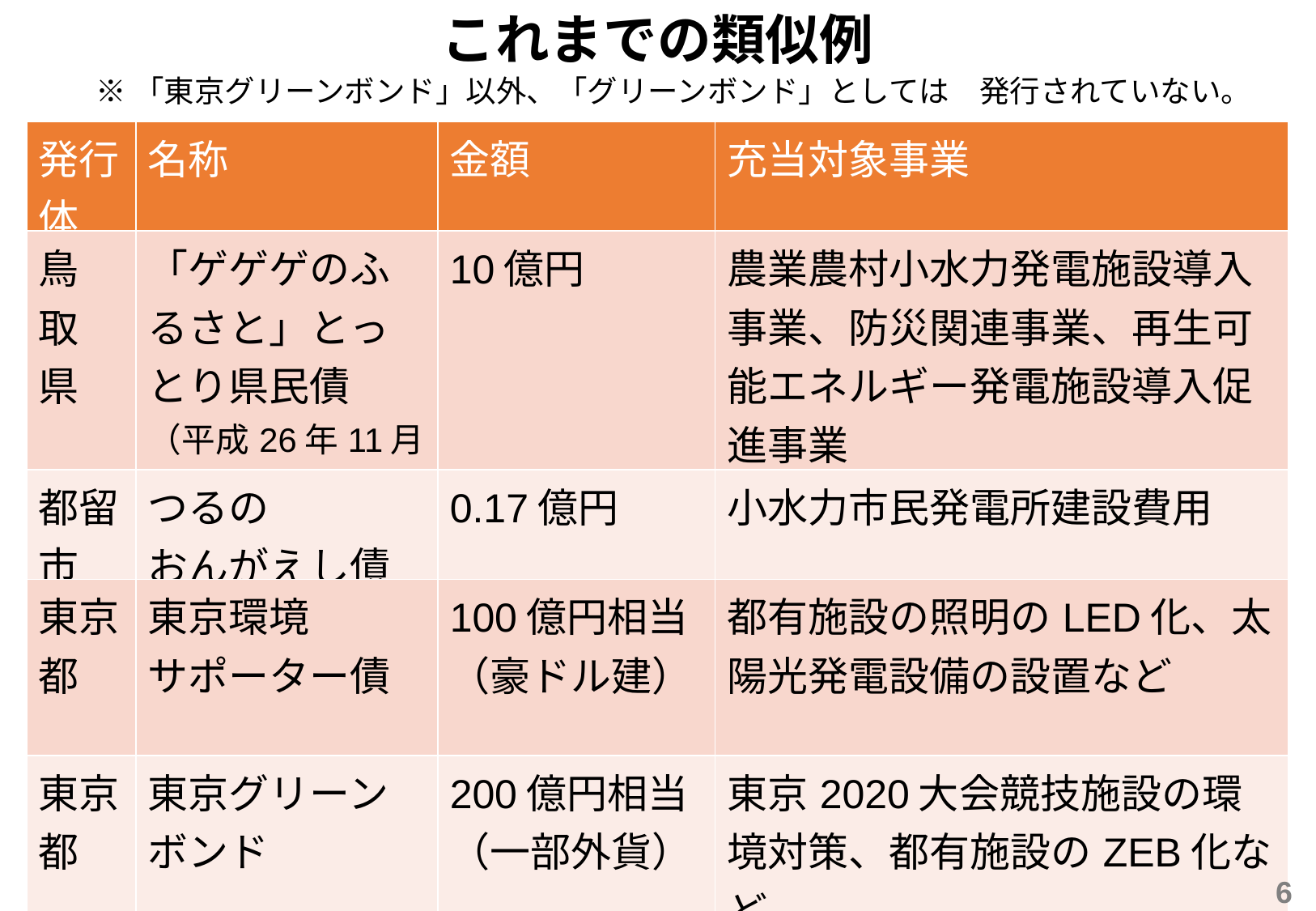

これまでの類似例

※「東京グリーンボンド」以外、「グリーンボンド」としては　発行されていない。
| 発行体 | 名称 | 金額 | 充当対象事業 |
| --- | --- | --- | --- |
| 鳥 取 県 | 「ゲゲゲのふるさと」とっとり県民債 （平成26年11月14日発行分） | 10億円 | 農業農村小水力発電施設導入事業、防災関連事業、再生可能エネルギー発電施設導入促進事業 |
| 都留市 | つるの おんがえし債 | 0.17億円 | 小水力市民発電所建設費用 |
| 東京都 | 東京環境 サポーター債 | 100億円相当（豪ドル建） | 都有施設の照明のLED化、太陽光発電設備の設置など |
| 東京都 | 東京グリーンボンド | 200億円相当（一部外貨） | 東京2020大会競技施設の環境対策、都有施設のZEB化など |
印刷は４UPで
6